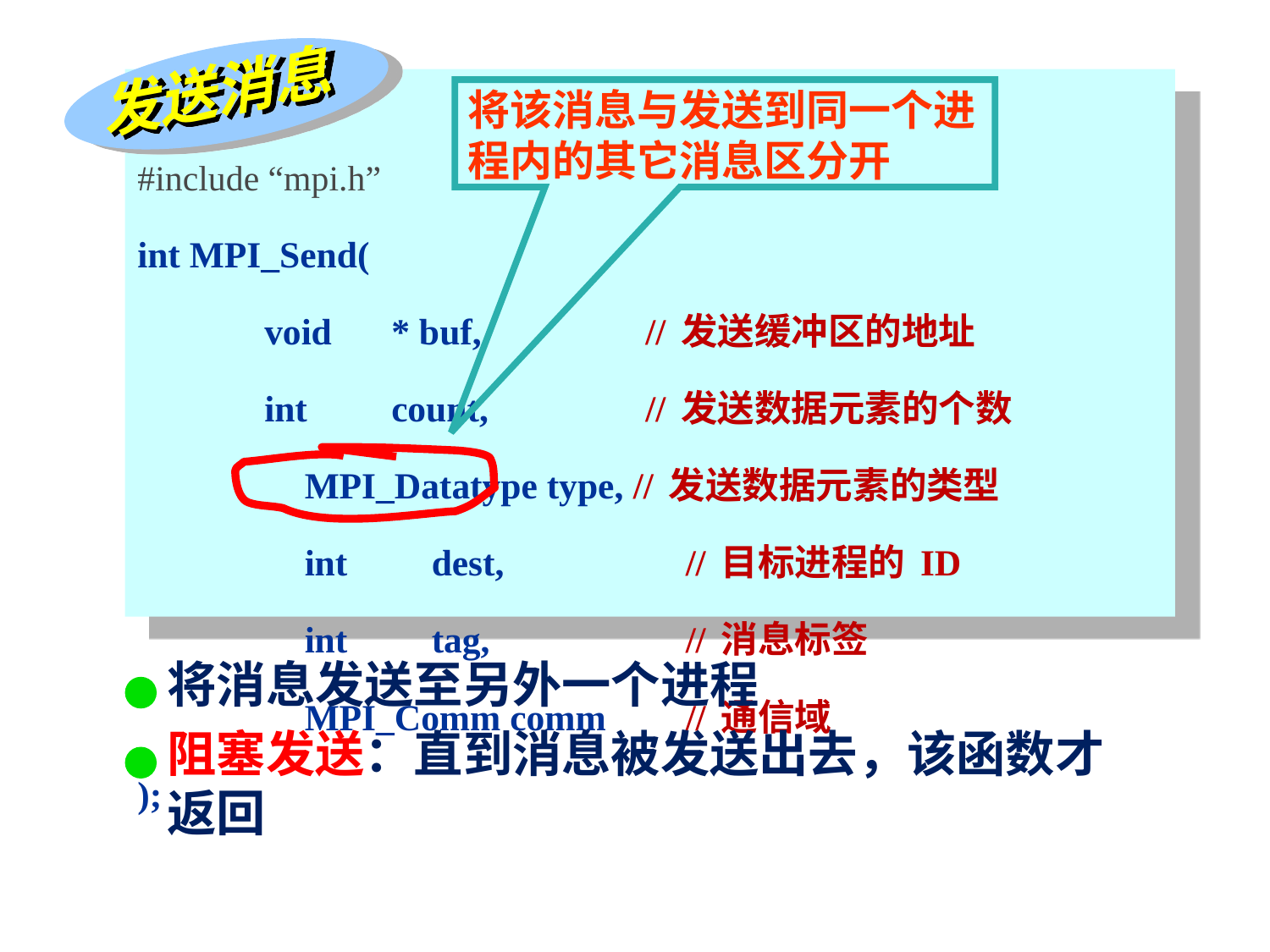

发送消息

#include “mpi.h”
int MPI_Send(
	void	* buf, 		//发送缓冲区的地址
	int 	count,	 	//发送数据元素的个数
		MPI_Datatype type, //发送数据元素的类型
   	   	int 	dest, 		//目标进程的ID
	 	int 	tag,		//消息标签
		MPI_Comm comm	//通信域
);
将该消息与发送到同一个进程内的其它消息区分开

将消息发送至另外一个进程

阻塞发送：直到消息被发送出去，该函数才返回